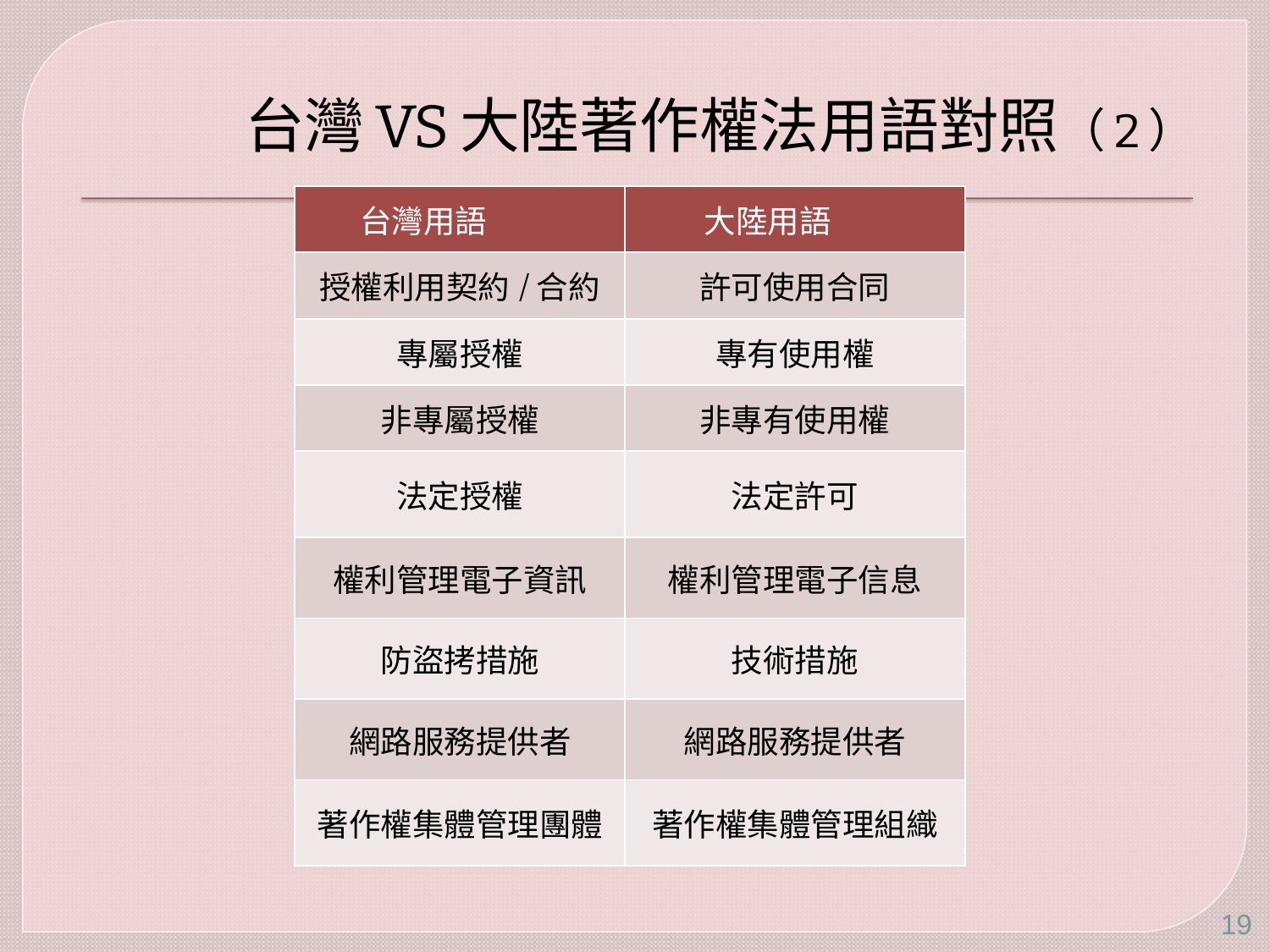

# 台灣VS大陸著作權法用語對照（2）
| 台灣用語 | 大陸用語 |
| --- | --- |
| 授權利用契約/合約 | 許可使用合同 |
| 專屬授權 | 專有使用權 |
| 非專屬授權 | 非專有使用權 |
| 法定授權 | 法定許可 |
| 權利管理電子資訊 | 權利管理電子信息 |
| 防盜拷措施 | 技術措施 |
| 網路服務提供者 | 網路服務提供者 |
| 著作權集體管理團體 | 著作權集體管理組織 |
19